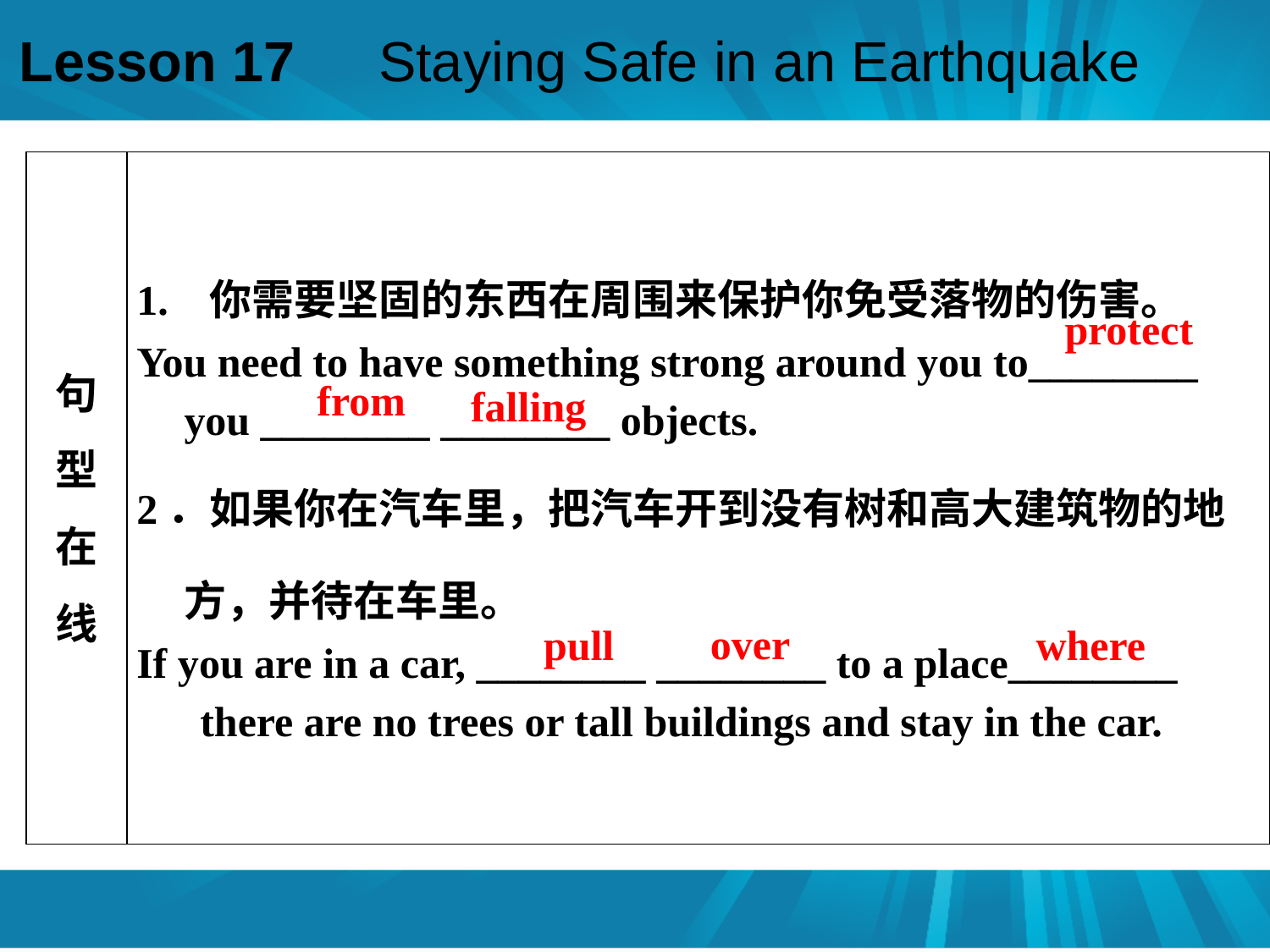

Lesson 17　Staying Safe in an Earthquake
| 句 型 在 线 | 1. 你需要坚固的东西在周围来保护你免受落物的伤害。 You need to have something strong around you to\_\_\_\_\_\_\_\_ you \_\_\_\_\_\_\_\_ \_\_\_\_\_\_\_\_ objects. 2．如果你在汽车里，把汽车开到没有树和高大建筑物的地方，并待在车里。 If you are in a car, \_\_\_\_\_\_\_\_ \_\_\_\_\_\_\_\_ to a place\_\_\_\_\_\_\_\_ there are no trees or tall buildings and stay in the car. |
| --- | --- |
protect
from
falling
over
 pull
 where